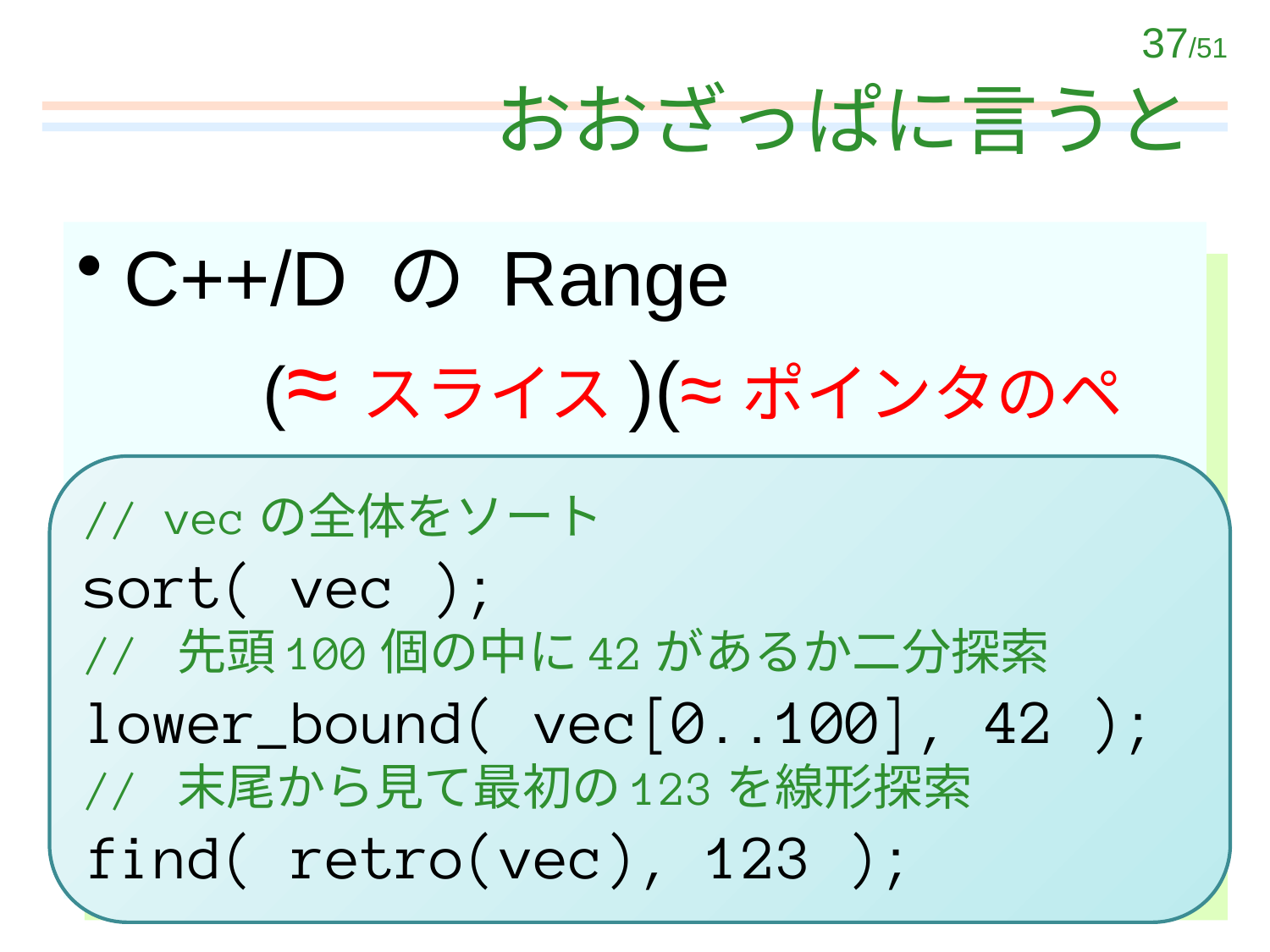

# おおざっぱに言うと
C++/D の Range
      (≈スライス)(≈ポインタのペア)

// vecの全体をソート
sort( vec );
// 先頭100個の中に42があるか二分探索
lower_bound( vec[0..100], 42 );
// 末尾から見て最初の123を線形探索
find( retro(vec), 123 );